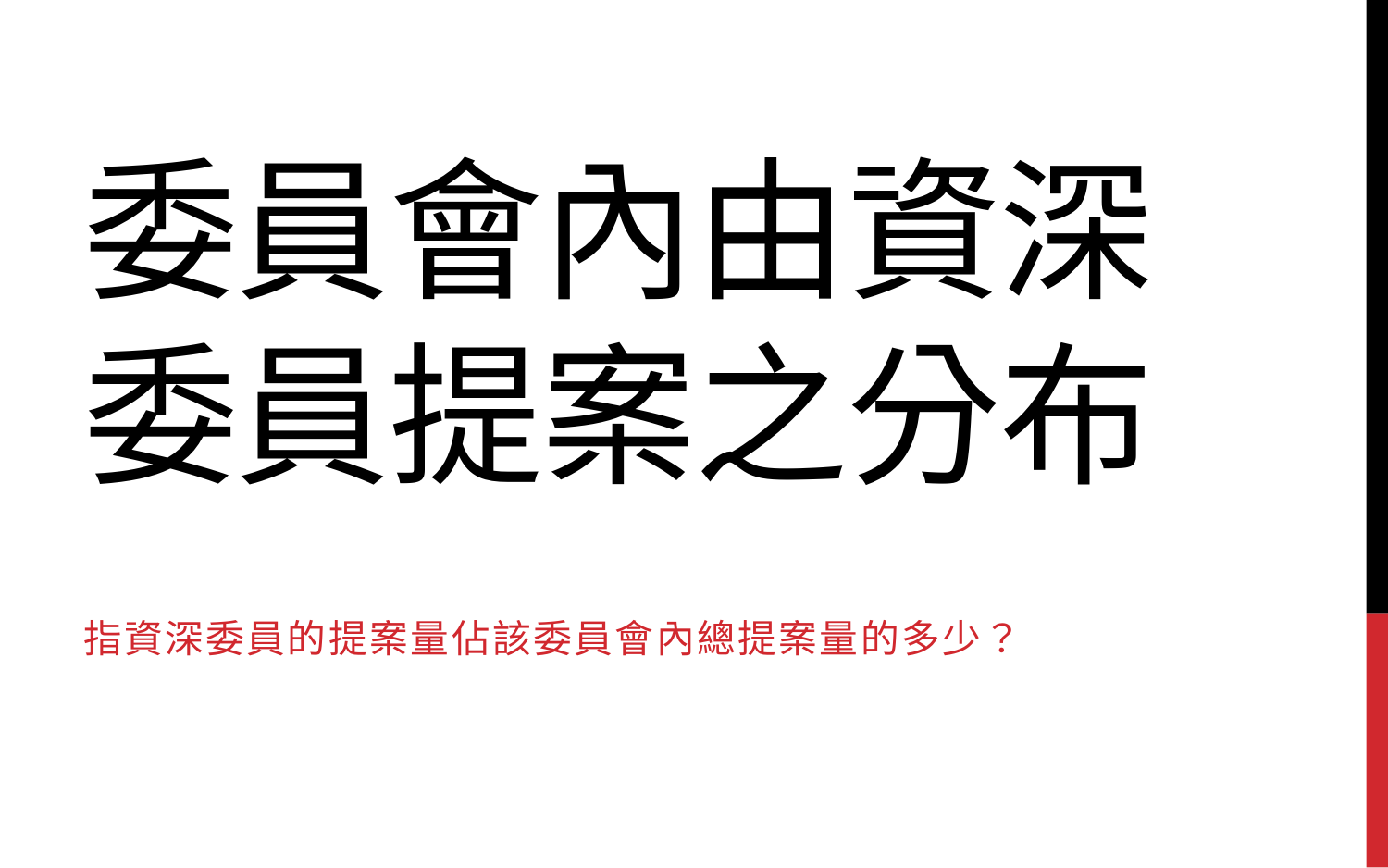

# 委員會內由資深委員提案之分布
指資深委員的提案量佔該委員會內總提案量的多少？